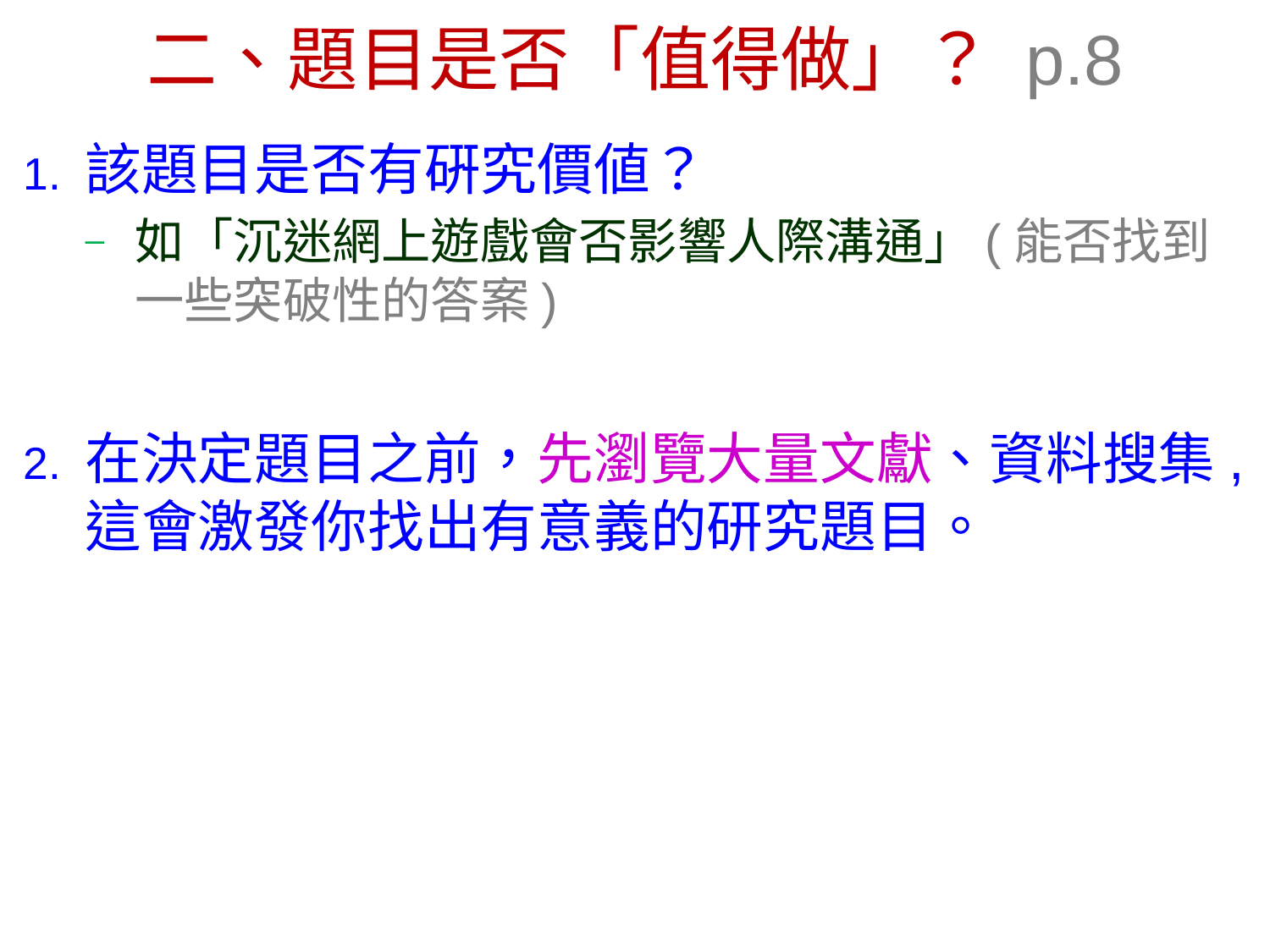

# 二、題目是否「值得做」？ p.8
該題目是否有硏究價値？
如「沉迷網上遊戲會否影響人際溝通」(能否找到一些突破性的答案)

在決定題目之前，先瀏覽大量文獻、資料搜集, 這會激發你找出有意義的研究題目。